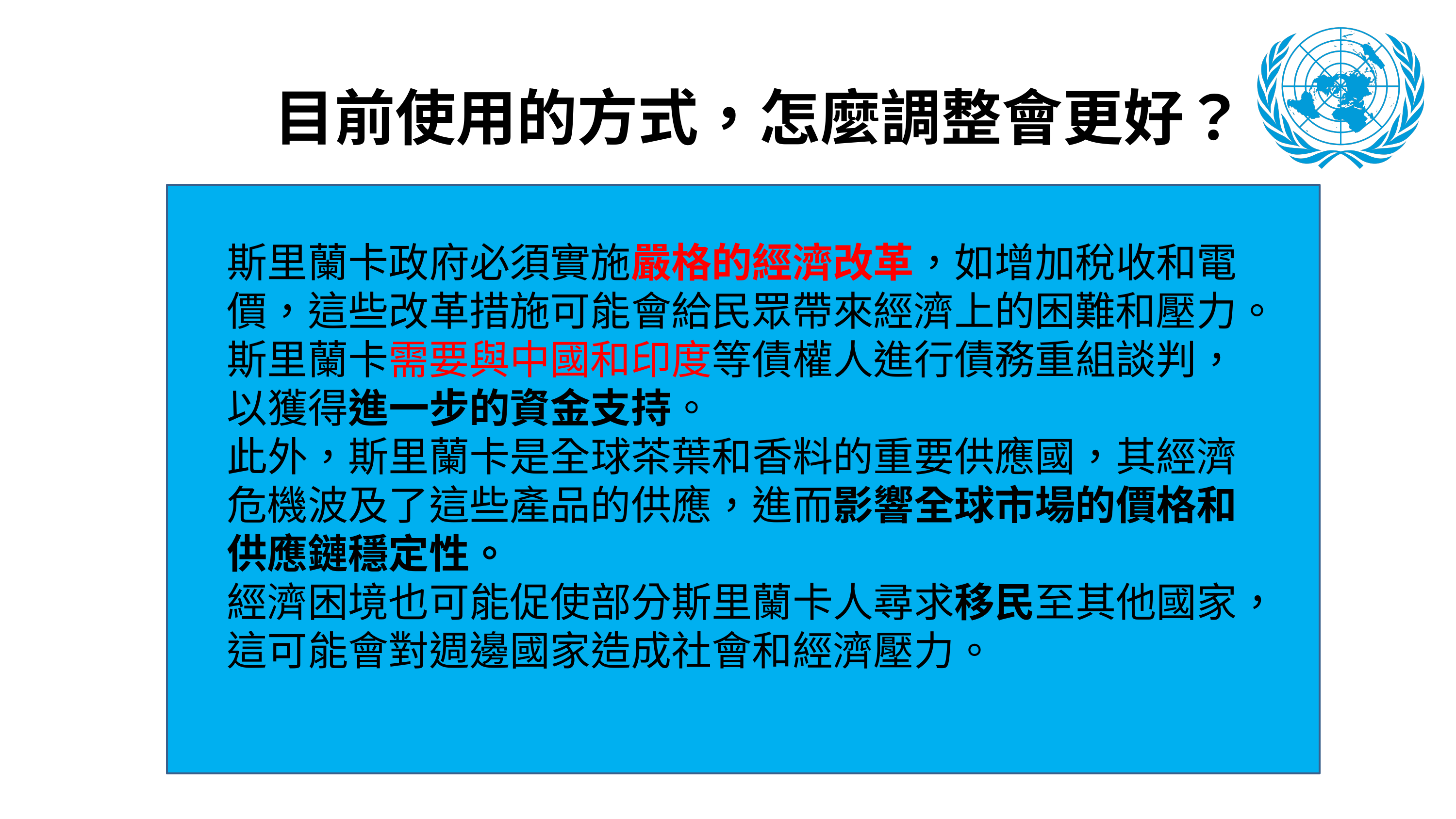

目前使用的方式，怎麼調整會更好？

斯里蘭卡政府必須實施嚴格的經濟改革，如增加稅收和電價，這些改革措施可能會給民眾帶來經濟上的困難和壓力。
斯里蘭卡需要與中國和印度等債權人進行債務重組談判，以獲得進一步的資金支持。
此外，斯里蘭卡是全球茶葉和香料的重要供應國，其經濟危機波及了這些產品的供應，進而影響全球市場的價格和供應鏈穩定性。
經濟困境也可能促使部分斯里蘭卡人尋求移民至其他國家，這可能會對週邊國家造成社會和經濟壓力。